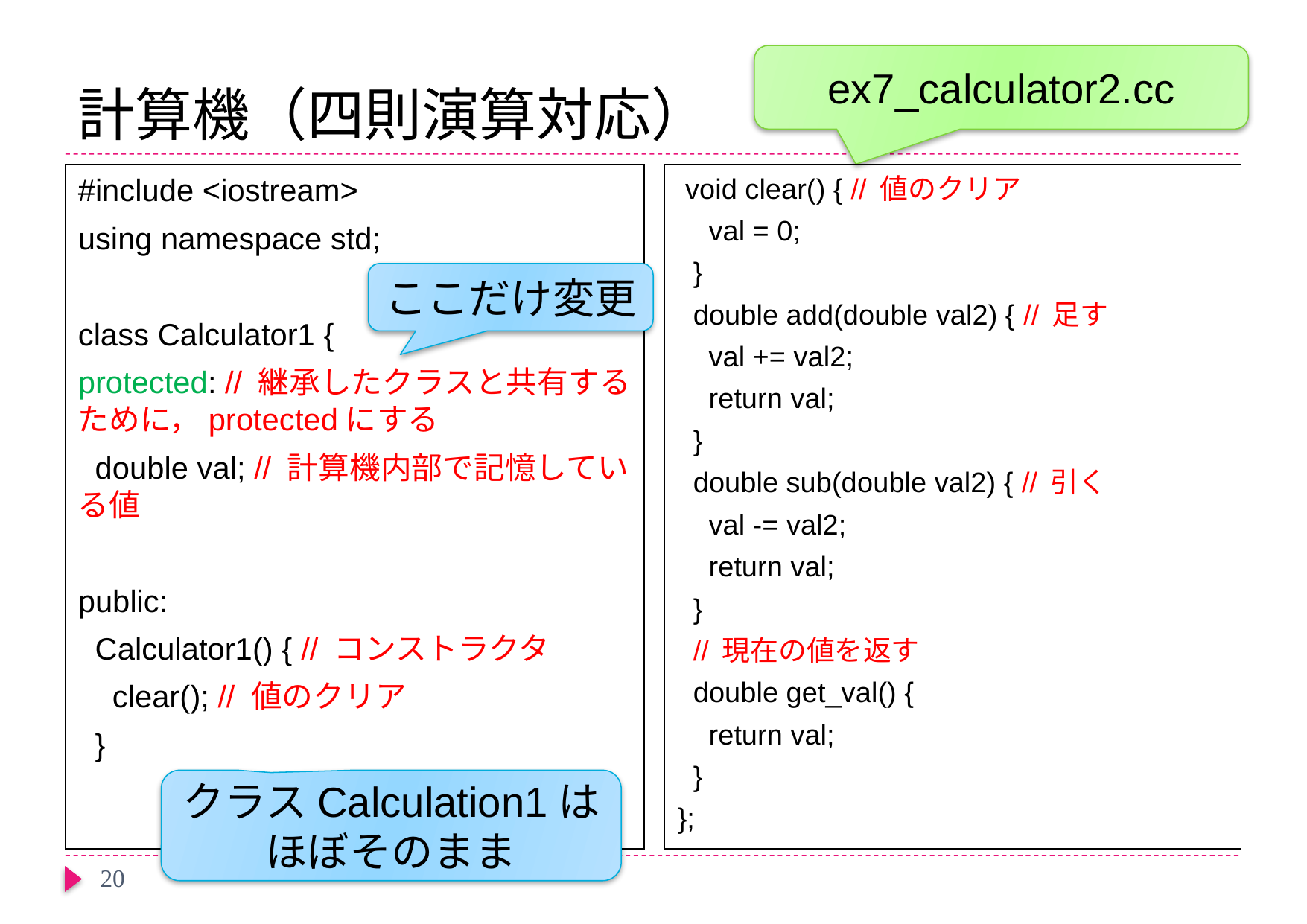

# 計算機（四則演算対応）
ex7_calculator2.cc
#include <iostream>
using namespace std;

class Calculator1 {
protected: // 継承したクラスと共有するために，protectedにする
  double val; // 計算機内部で記憶している値

public:
  Calculator1() { // コンストラクタ
    clear(); // 値のクリア
  }
 void clear() { // 値のクリア
    val = 0;
  }
  double add(double val2) { // 足す
    val += val2;
    return val;
  }
  double sub(double val2) { // 引く
    val -= val2;
    return val;
  }
  // 現在の値を返す
  double get_val() {
    return val;
  }
};
ここだけ変更
クラスCalculation1は
ほぼそのまま
20